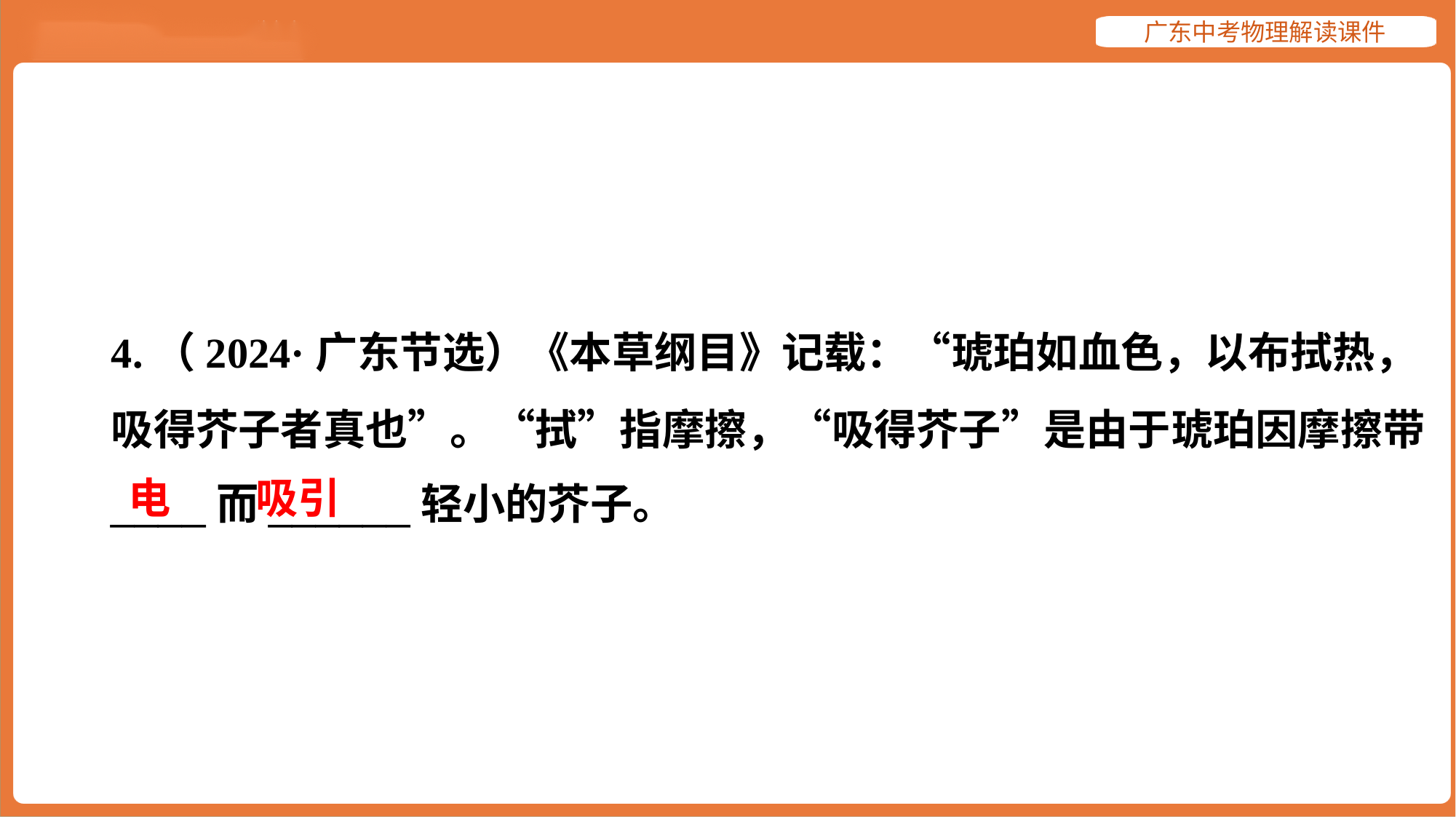

4.（2024·广东节选）《本草纲目》记载：“琥珀如血色，以布拭热，
吸得芥子者真也”。“拭”指摩擦，“吸得芥子”是由于琥珀因摩擦带
____而______轻小的芥子。
电
吸引